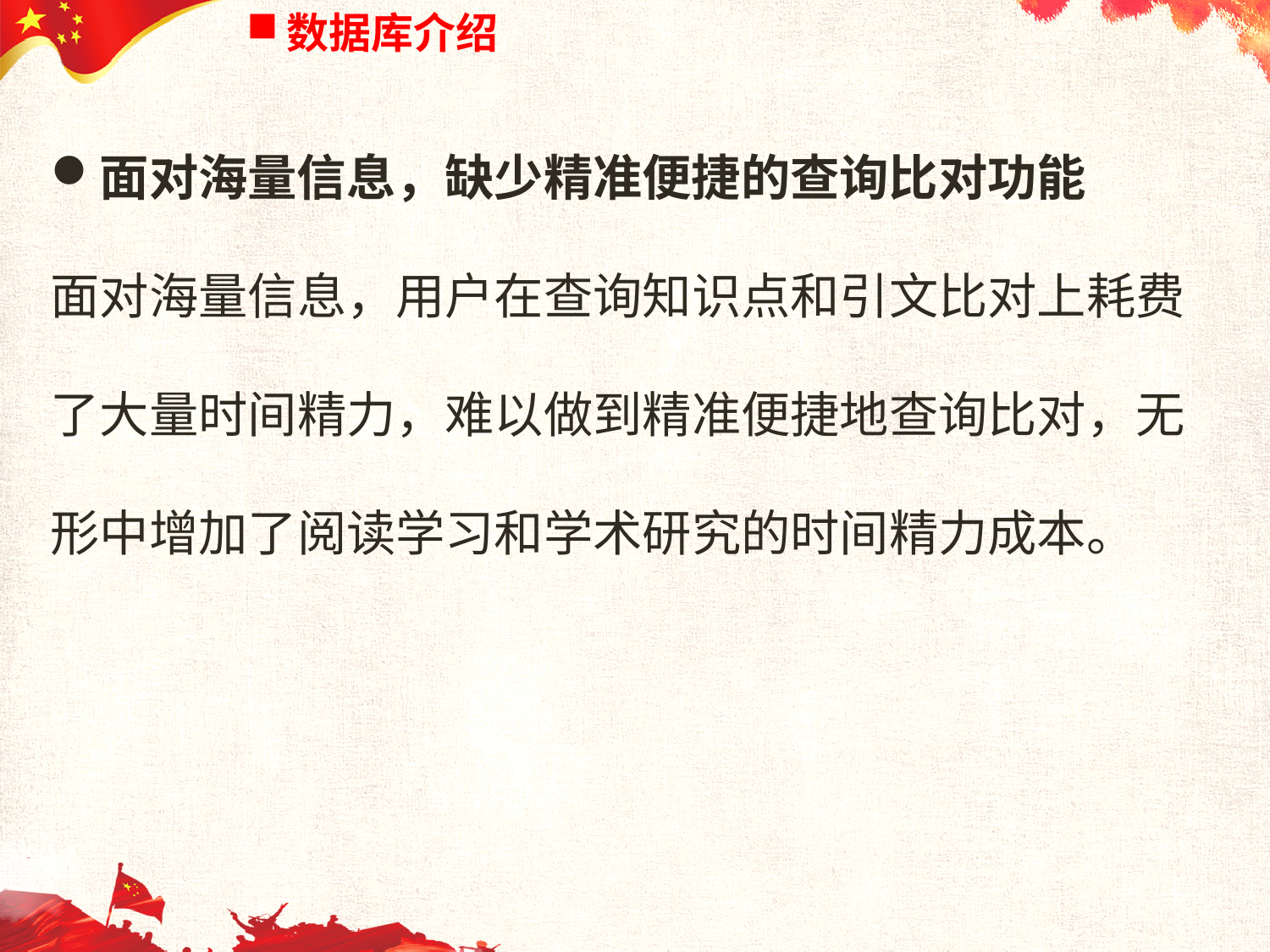

数据库介绍
面对海量信息，缺少精准便捷的查询比对功能
面对海量信息，用户在查询知识点和引文比对上耗费
了大量时间精力，难以做到精准便捷地查询比对，无
形中增加了阅读学习和学术研究的时间精力成本。